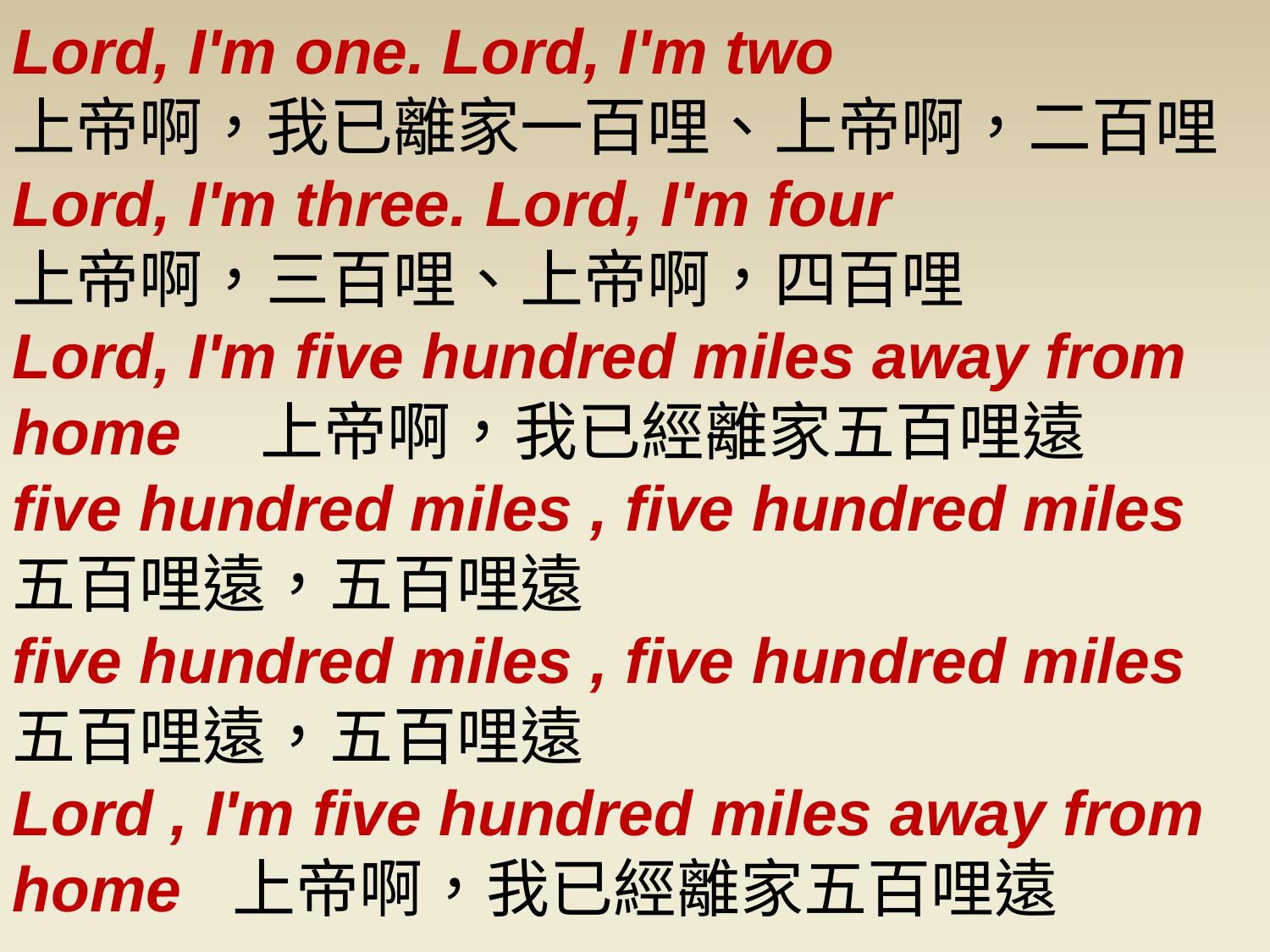

Lord, I'm one. Lord, I'm two
上帝啊，我已離家一百哩、上帝啊，二百哩
Lord, I'm three. Lord, I'm four
上帝啊，三百哩、上帝啊，四百哩
Lord, I'm five hundred miles away from home　上帝啊，我已經離家五百哩遠
five hundred miles , five hundred miles
五百哩遠，五百哩遠
five hundred miles , five hundred miles
五百哩遠，五百哩遠
Lord , I'm five hundred miles away from home  上帝啊，我已經離家五百哩遠